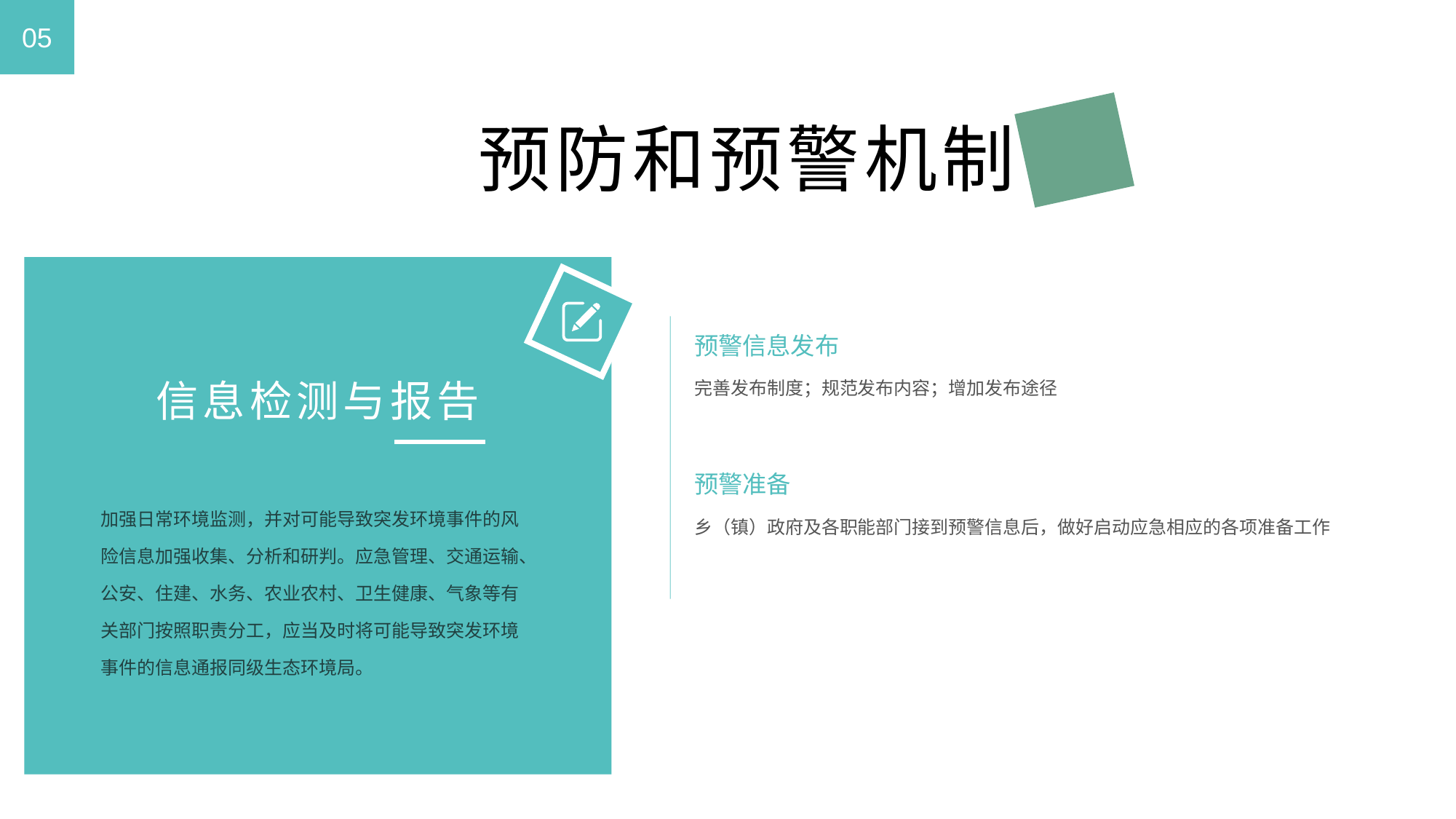

05

预防和预警机制

预警信息发布
完善发布制度；规范发布内容；增加发布途径
信息检测与报告
加强日常环境监测，并对可能导致突发环境事件的风险信息加强收集、分析和研判。应急管理、交通运输、公安、住建、水务、农业农村、卫生健康、气象等有关部门按照职责分工，应当及时将可能导致突发环境事件的信息通报同级生态环境局。

预警准备
乡（镇）政府及各职能部门接到预警信息后，做好启动应急相应的各项准备工作